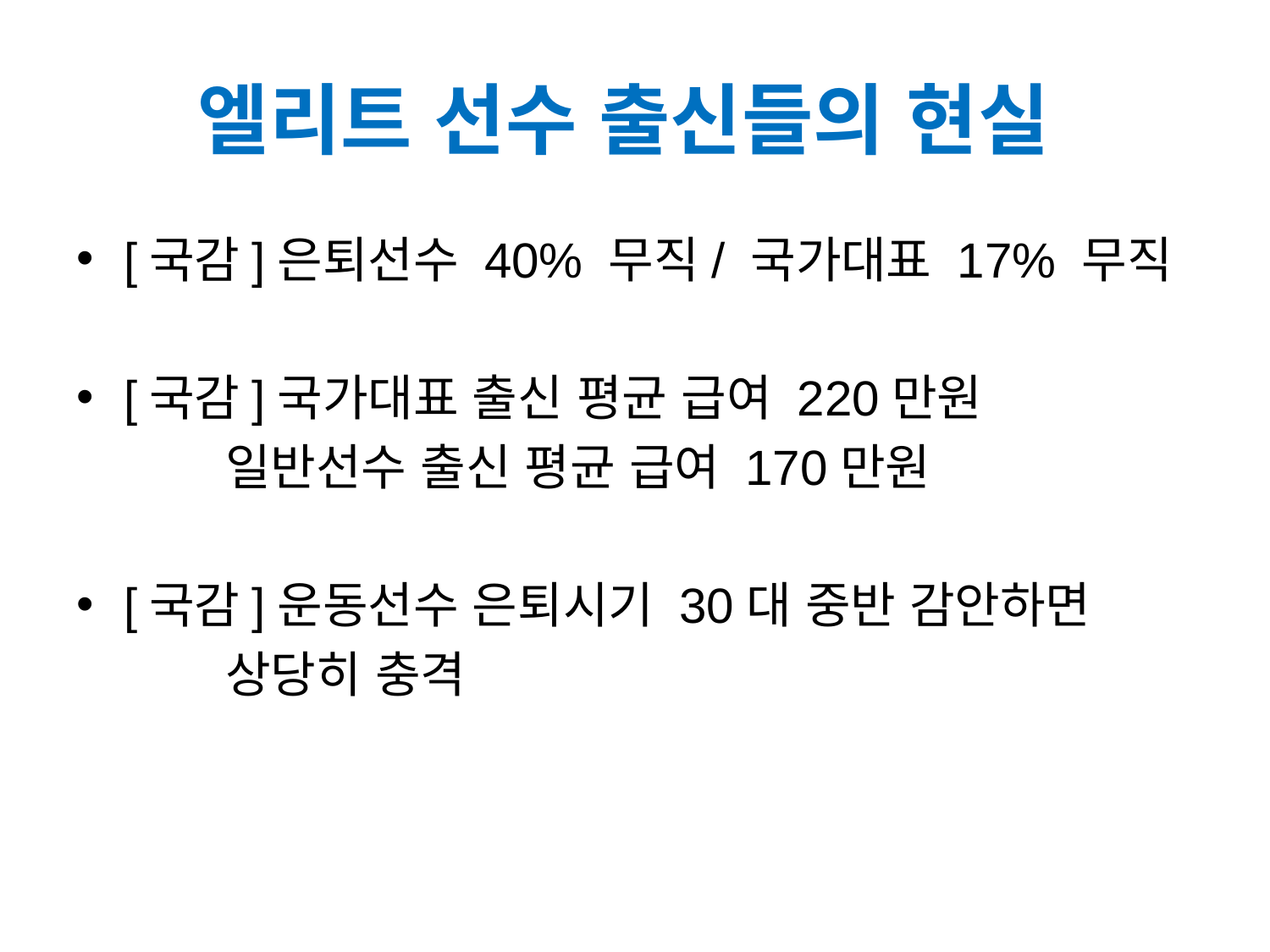

# 엘리트 선수 출신들의 현실
[국감]은퇴선수 40% 무직/ 국가대표 17% 무직

[국감]국가대표 출신 평균 급여 220만원
          일반선수 출신 평균 급여 170만원

[국감]운동선수 은퇴시기 30대 중반 감안하면
          상당히 충격